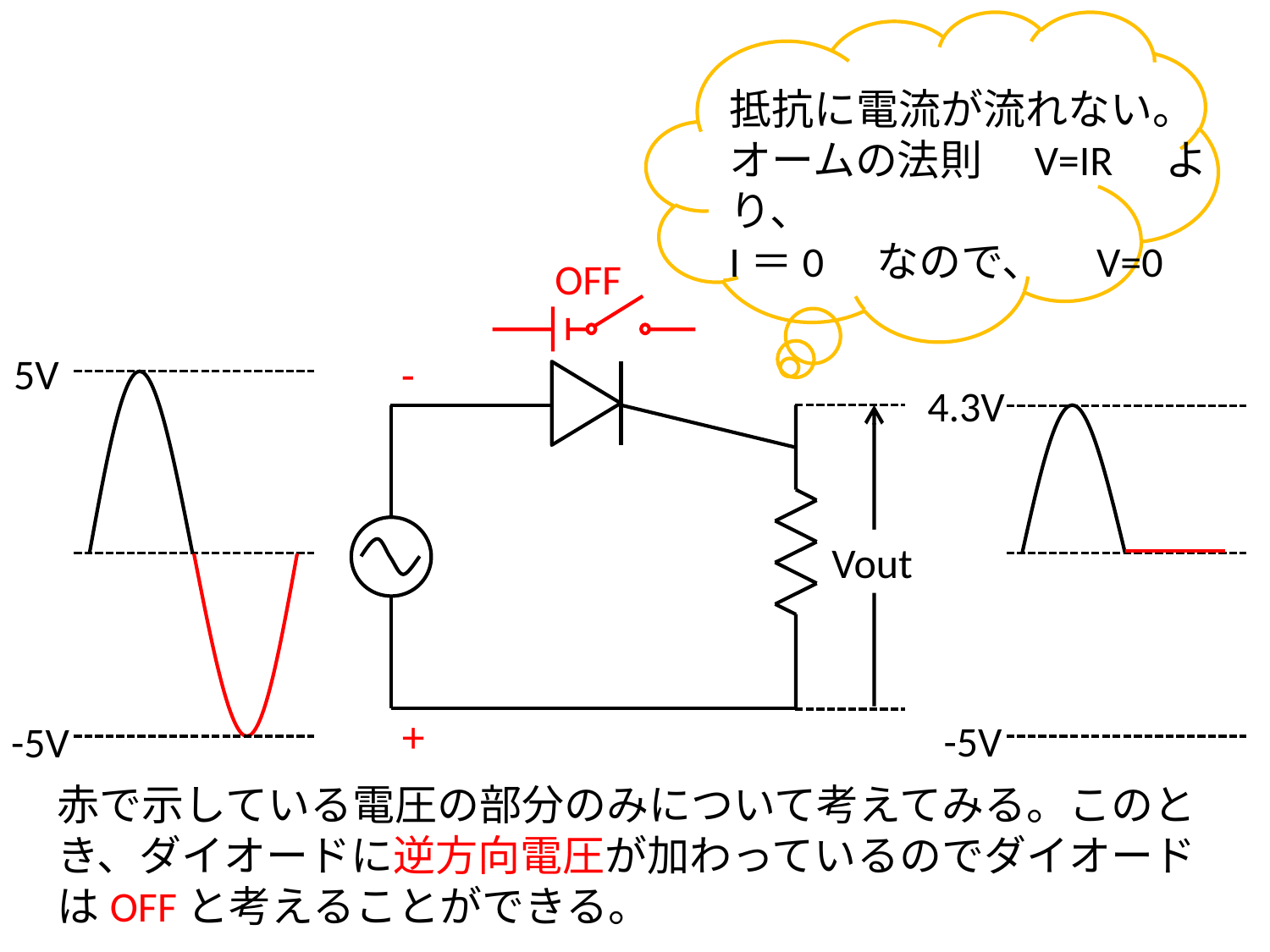

抵抗に電流が流れない。
オームの法則　V=IR　より、
I＝0　なので、　V=0
OFF

5V
-

4.3V

Vout

+
-5V
-5V
赤で示している電圧の部分のみについて考えてみる。このとき、ダイオードに逆方向電圧が加わっているのでダイオードはOFFと考えることができる。